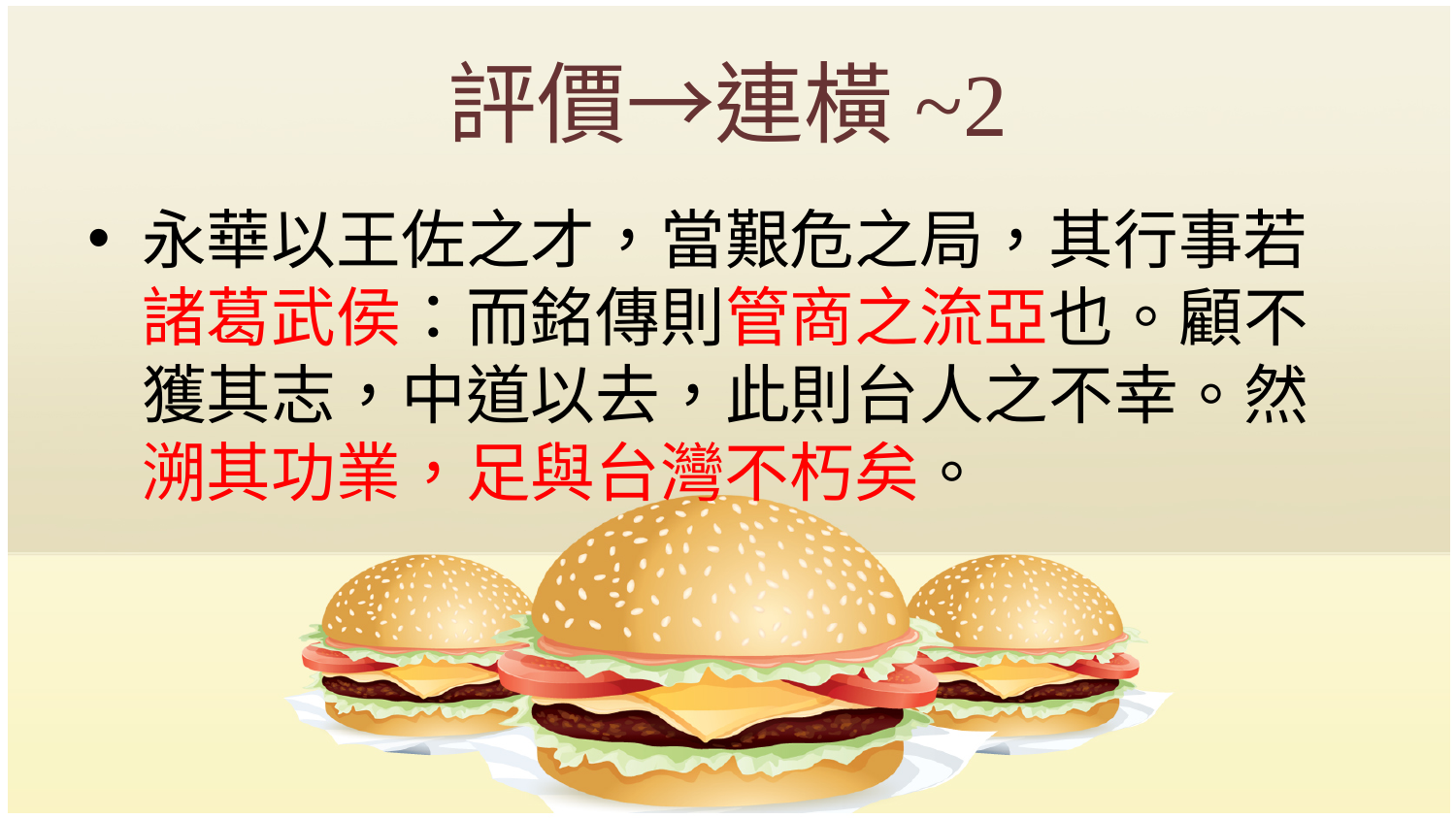

# 評價→連橫~2
永華以王佐之才，當艱危之局，其行事若諸葛武侯：而銘傳則管商之流亞也。顧不獲其志，中道以去，此則台人之不幸。然溯其功業，足與台灣不朽矣。